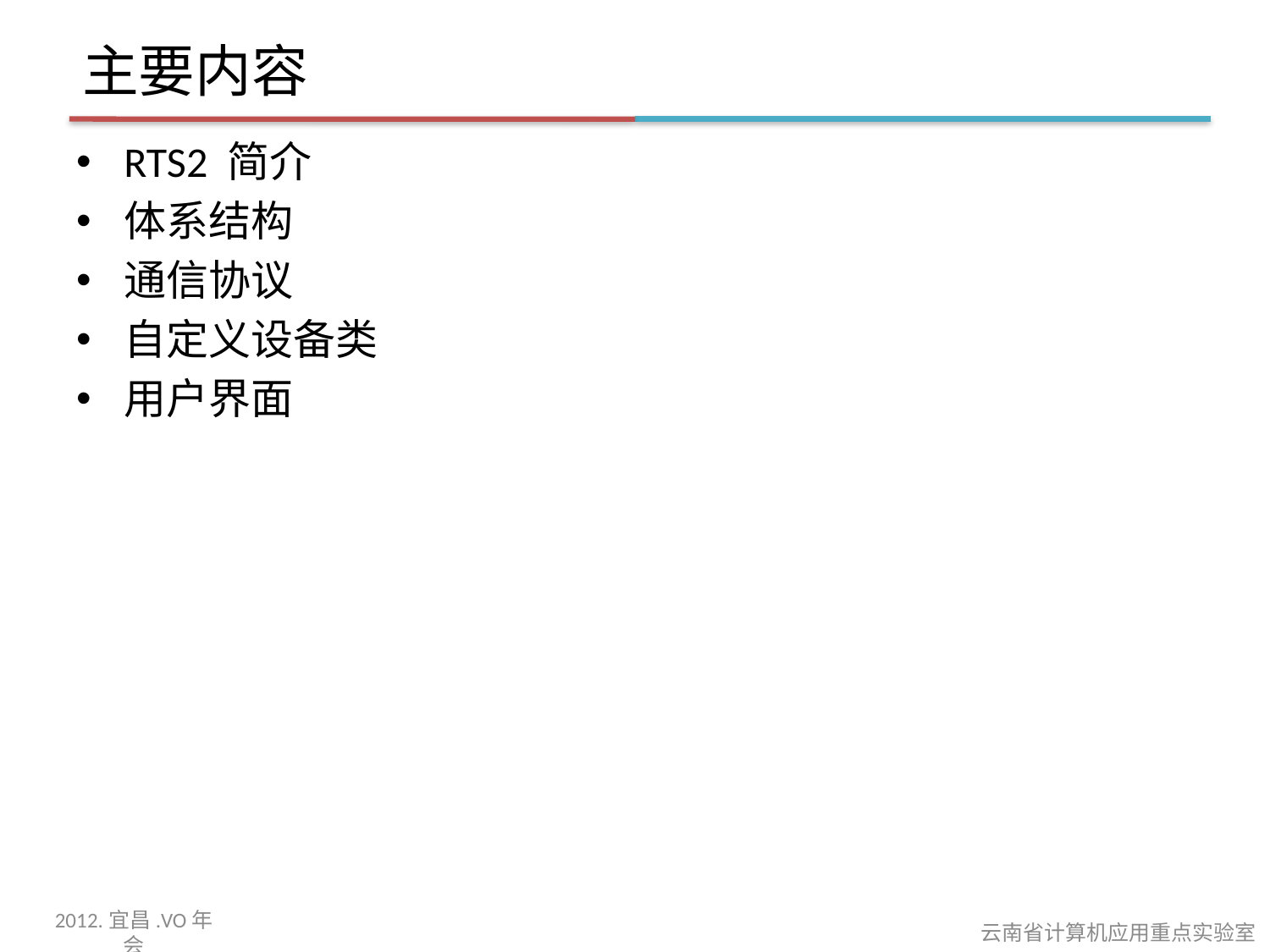

# 主要内容
RTS2 简介
体系结构
通信协议
自定义设备类
用户界面